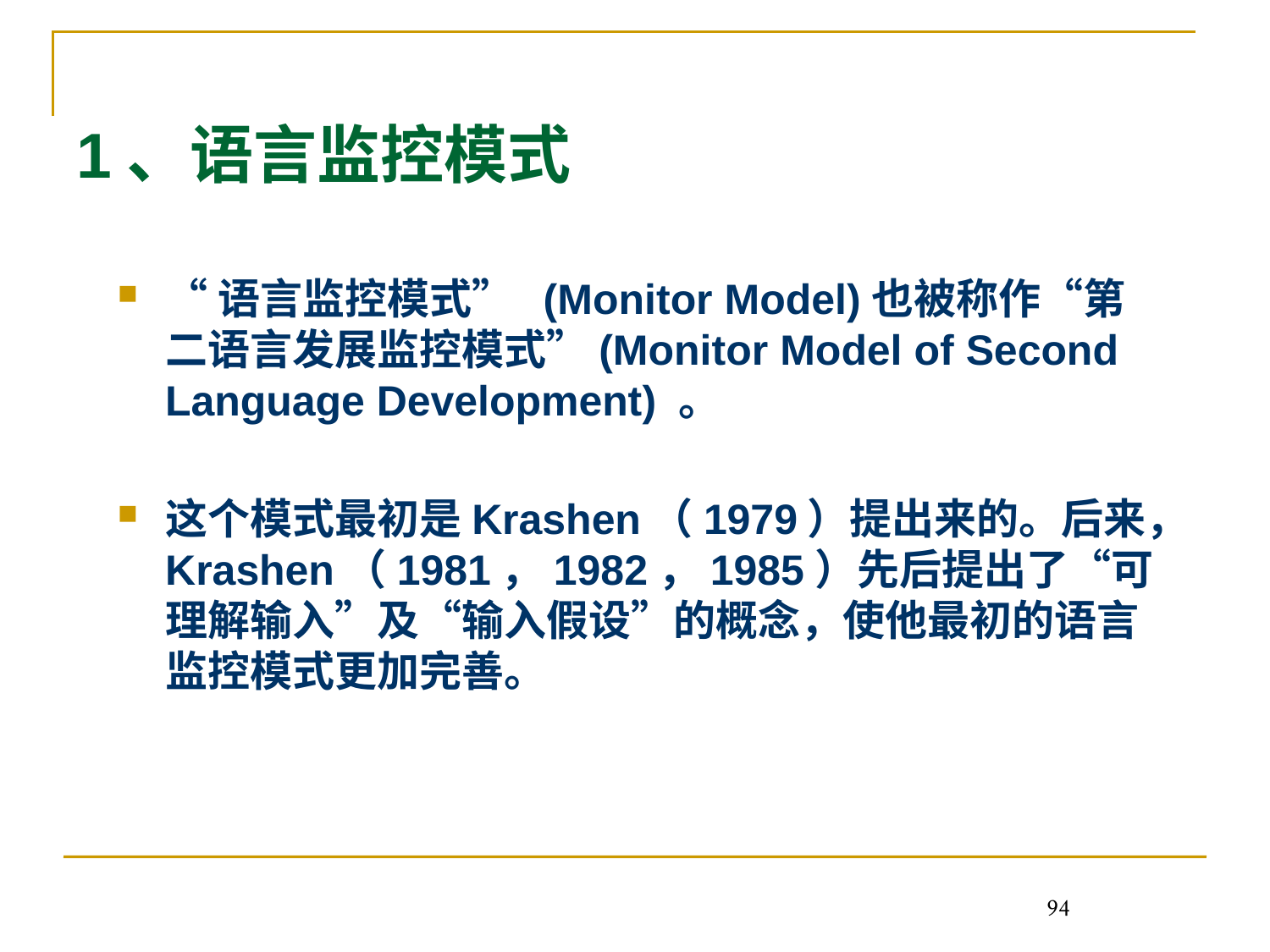

# 1、语言监控模式
“语言监控模式”  (Monitor Model)也被称作“第二语言发展监控模式”(Monitor Model of Second Language Development) 。

这个模式最初是Krashen（1979）提出来的。后来，Krashen（1981，1982，1985）先后提出了“可理解输入”及“输入假设”的概念，使他最初的语言监控模式更加完善。

94